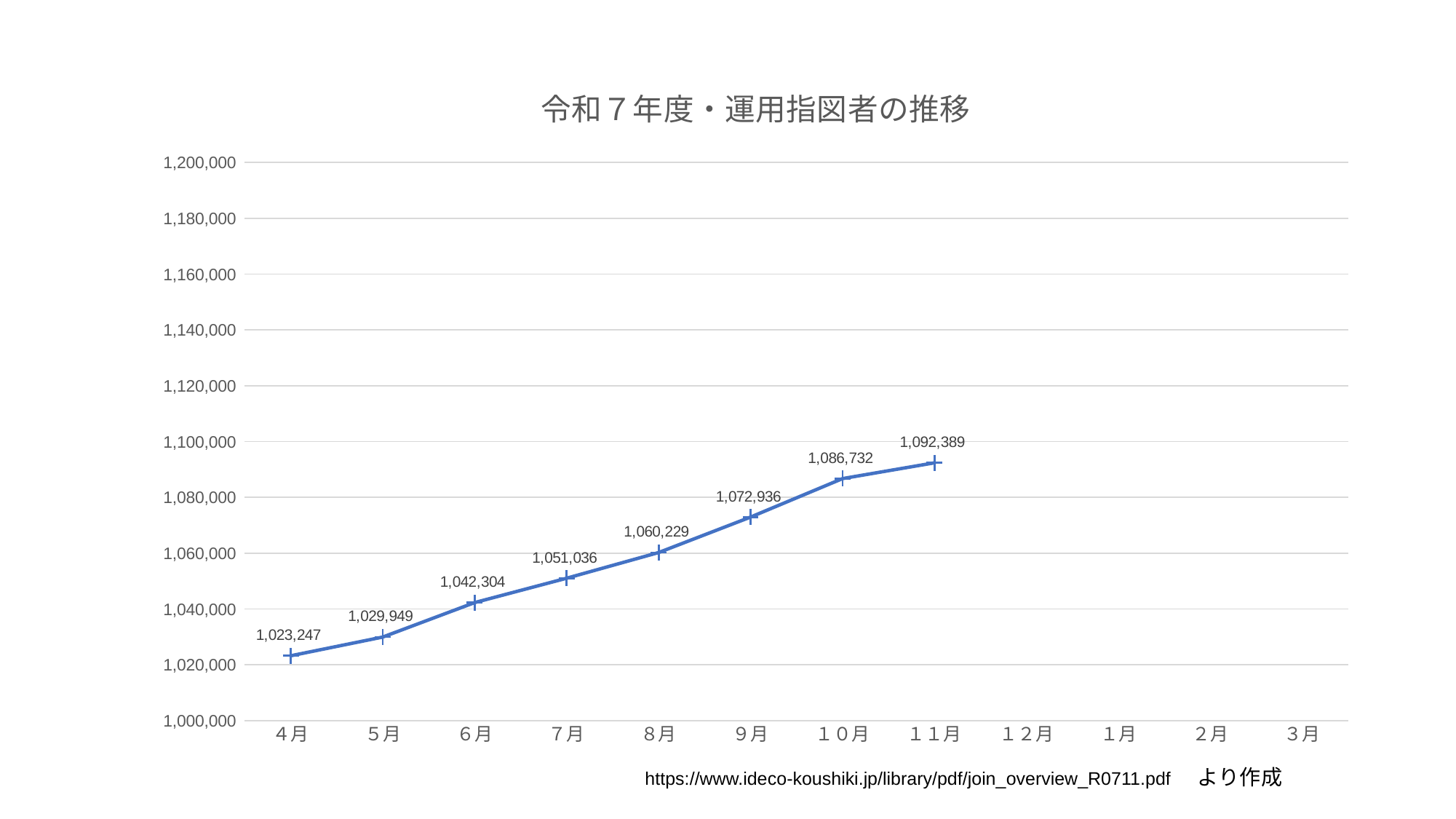

### Chart: 令和７年度・運用指図者の推移

| Category | 運用指図者 |
|---|---|
| ４月 | 1023247.0 |
| ５月 | 1029949.0 |
| ６月 | 1042304.0 |
| ７月 | 1051036.0 |
| ８月 | 1060229.0 |
| ９月 | 1072936.0 |
| １０月 | 1086732.0 |
| １１月 | 1092389.0 |
| １２月 | None |
| １月 | None |
| ２月 | None |
| ３月 | None |
https://www.ideco-koushiki.jp/library/pdf/join_overview_R0711.pdf　より作成